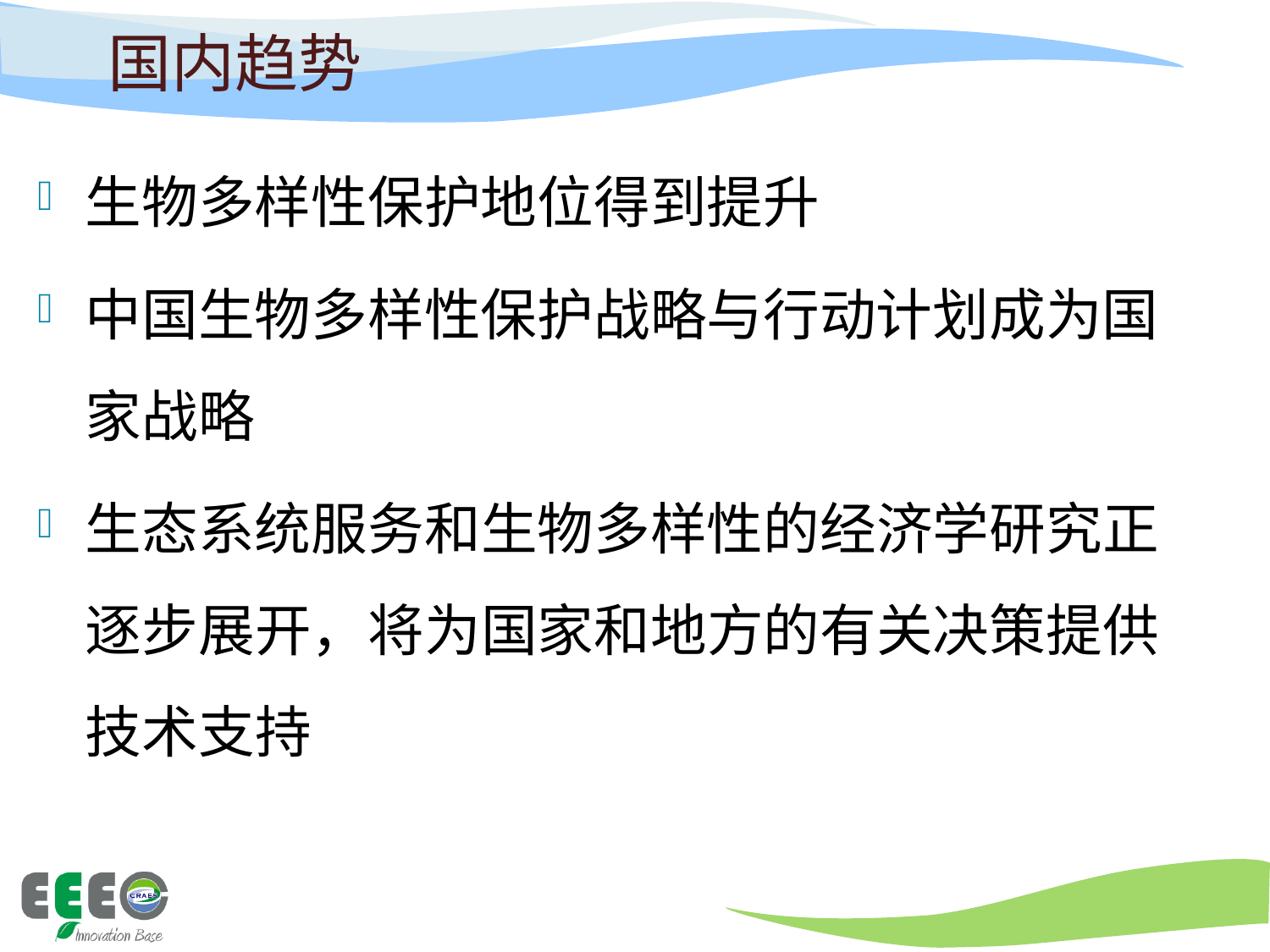

# 国内趋势
生物多样性保护地位得到提升
中国生物多样性保护战略与行动计划成为国家战略
生态系统服务和生物多样性的经济学研究正逐步展开，将为国家和地方的有关决策提供技术支持